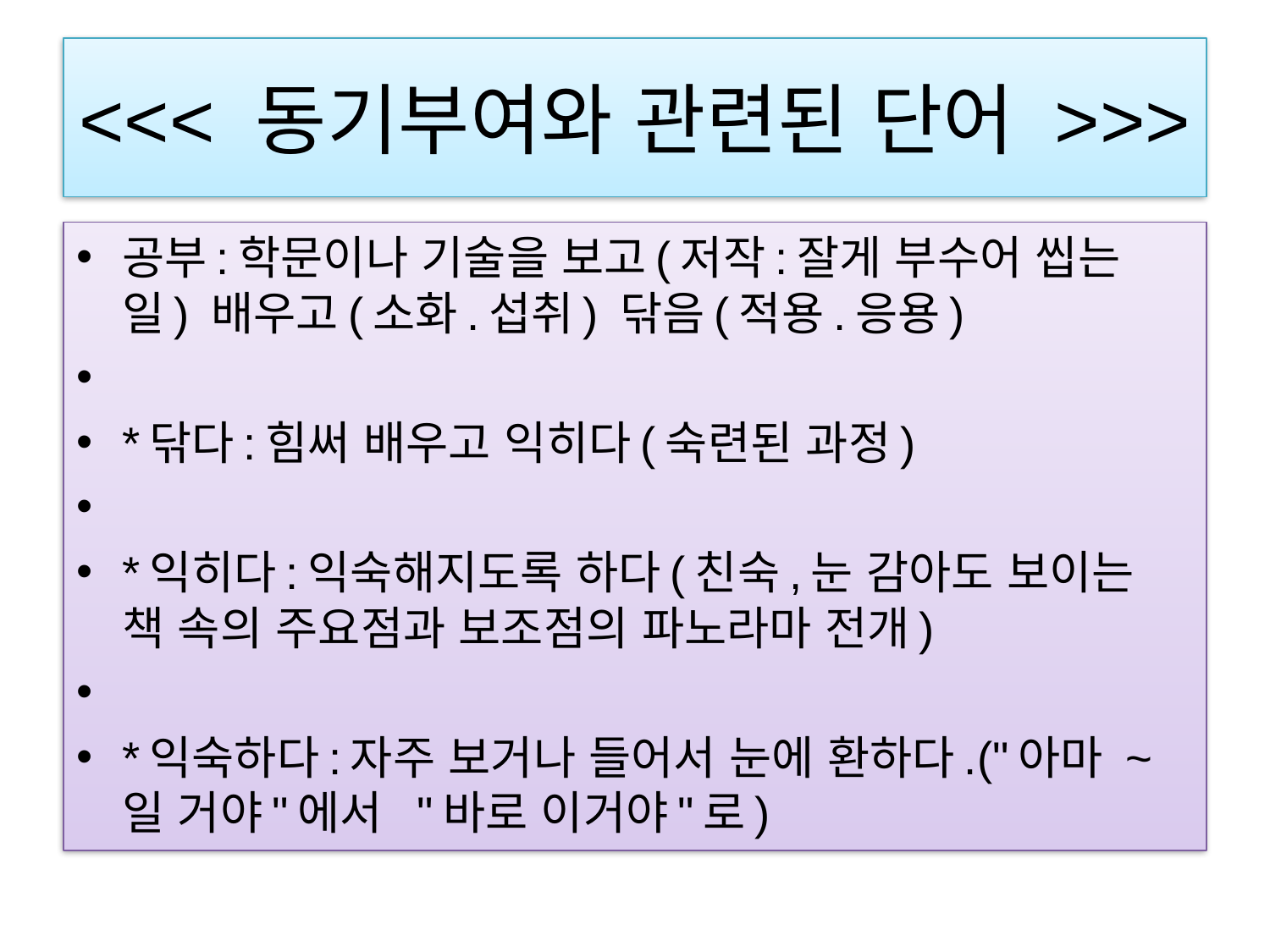

# <<< 동기부여와 관련된 단어 >>>
공부:학문이나 기술을 보고(저작:잘게 부수어 씹는 일) 배우고(소화.섭취) 닦음(적용.응용)

*닦다:힘써 배우고 익히다(숙련된 과정)

*익히다:익숙해지도록 하다(친숙,눈 감아도 보이는   책 속의 주요점과 보조점의 파노라마 전개)

*익숙하다:자주 보거나 들어서 눈에 환하다.("아마 ~일 거야"에서  "바로 이거야"로)